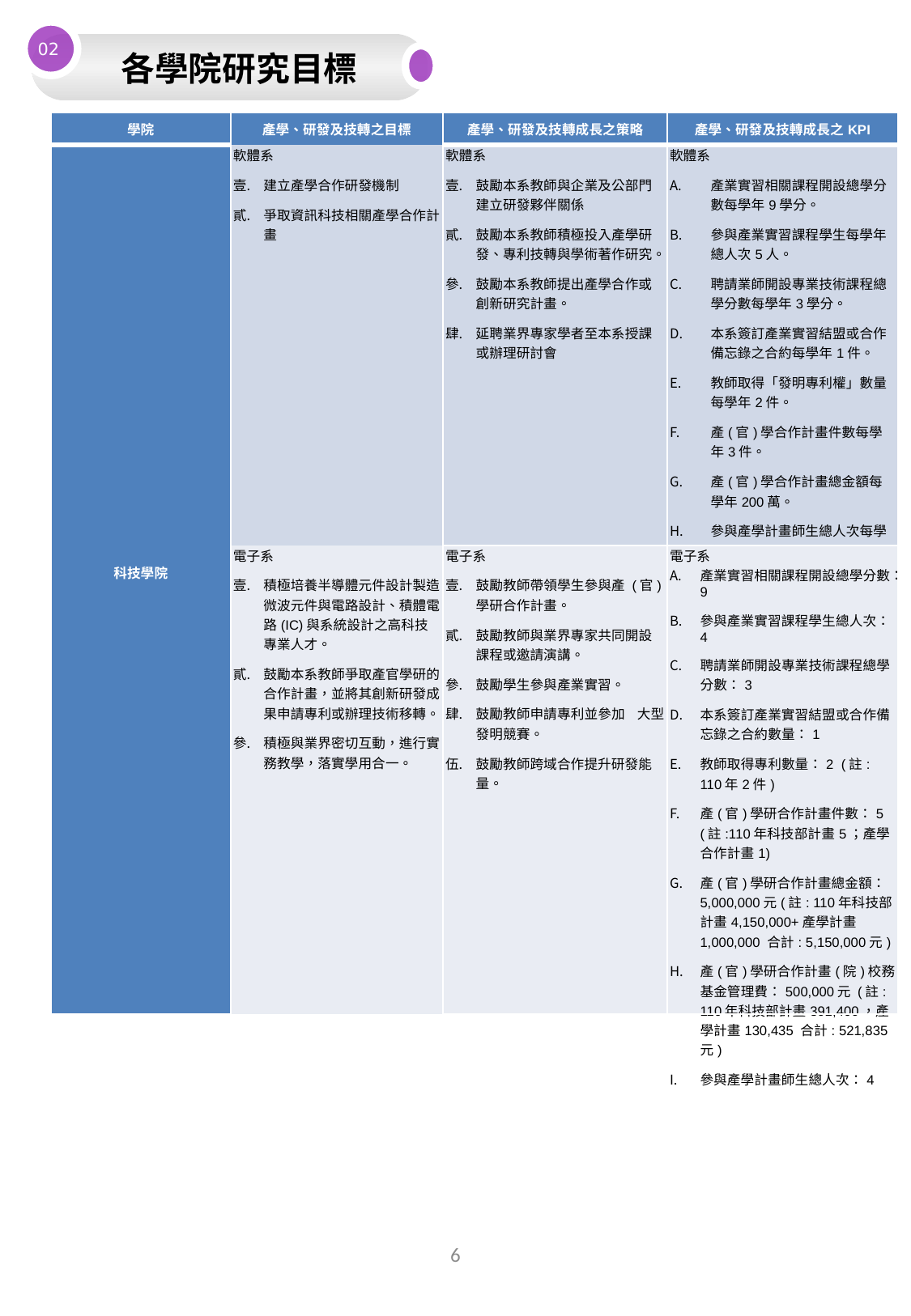

02

各學院研究目標

| 學院 | 產學、研發及技轉之目標 | 產學、研發及技轉成長之策略 | 產學、研發及技轉成長之KPI |
| --- | --- | --- | --- |
| 科技學院 | 軟體系 建立產學合作研發機制 爭取資訊科技相關產學合作計畫 | 軟體系 鼓勵本系教師與企業及公部門建立研發夥伴關係 鼓勵本系教師積極投入產學研發、專利技轉與學術著作研究。 鼓勵本系教師提出產學合作或創新研究計畫。 延聘業界專家學者至本系授課或辦理研討會 | 軟體系 產業實習相關課程開設總學分數每學年9學分。 參與產業實習課程學生每學年總人次5人。 聘請業師開設專業技術課程總學分數每學年3學分。 本系簽訂產業實習結盟或合作備忘錄之合約每學年1件。 教師取得「發明專利權」數量每學年2件。 產(官)學合作計畫件數每學年3件。 產(官)學合作計畫總金額每學年200萬。 參與產學計畫師生總人次每學年5人。 每學年辦理一次研討會 |
|  | 電子系 積極培養半導體元件設計製造、微波元件與電路設計、積體電路(IC)與系統設計之高科技專業人才。 鼓勵本系教師爭取產官學研的合作計畫，並將其創新研發成果申請專利或辦理技術移轉。 積極與業界密切互動，進行實務教學，落實學用合一。 | 電子系 鼓勵教師帶領學生參與產 (官)學研合作計畫。 鼓勵教師與業界專家共同開設課程或邀請演講。 鼓勵學生參與產業實習。 鼓勵教師申請專利並參加 大型發明競賽。 鼓勵教師跨域合作提升研發能量。 | 電子系 產業實習相關課程開設總學分數：9 參與產業實習課程學生總人次：4 聘請業師開設專業技術課程總學分數：3 本系簽訂產業實習結盟或合作備忘錄之合約數量：1 教師取得專利數量：2 (註: 110年2件) 產(官)學研合作計畫件數：5 (註:110年科技部計畫5；產學合作計畫1) 產(官)學研合作計畫總金額：5,000,000元(註: 110年科技部計畫4,150,000+產學計畫1,000,000 合計: 5,150,000元) 產(官)學研合作計畫(院)校務基金管理費：500,000元 (註: 110年科技部計畫391,400，產學計畫130,435 合計: 521,835元) 參與產學計畫師生總人次：4 |
6